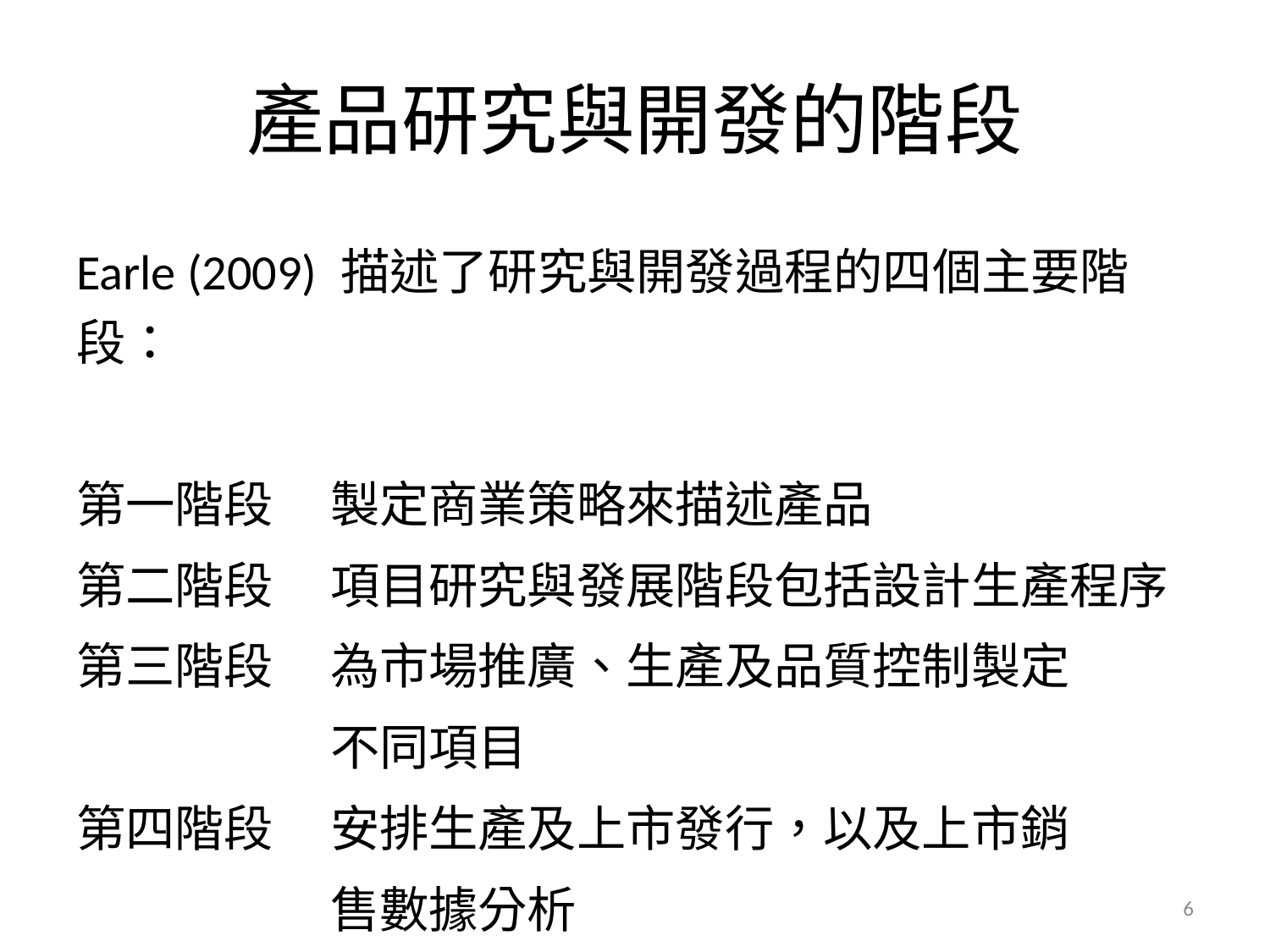

# 產品研究與開發的階段
Earle (2009) 描述了研究與開發過程的四個主要階段：

第一階段	製定商業策略來描述產品
第二階段	項目研究與發展階段包括設計生產程序
第三階段	為市場推廣、生產及品質控制製定
		不同項目
第四階段	安排生產及上市發行，以及上市銷
		售數據分析
6